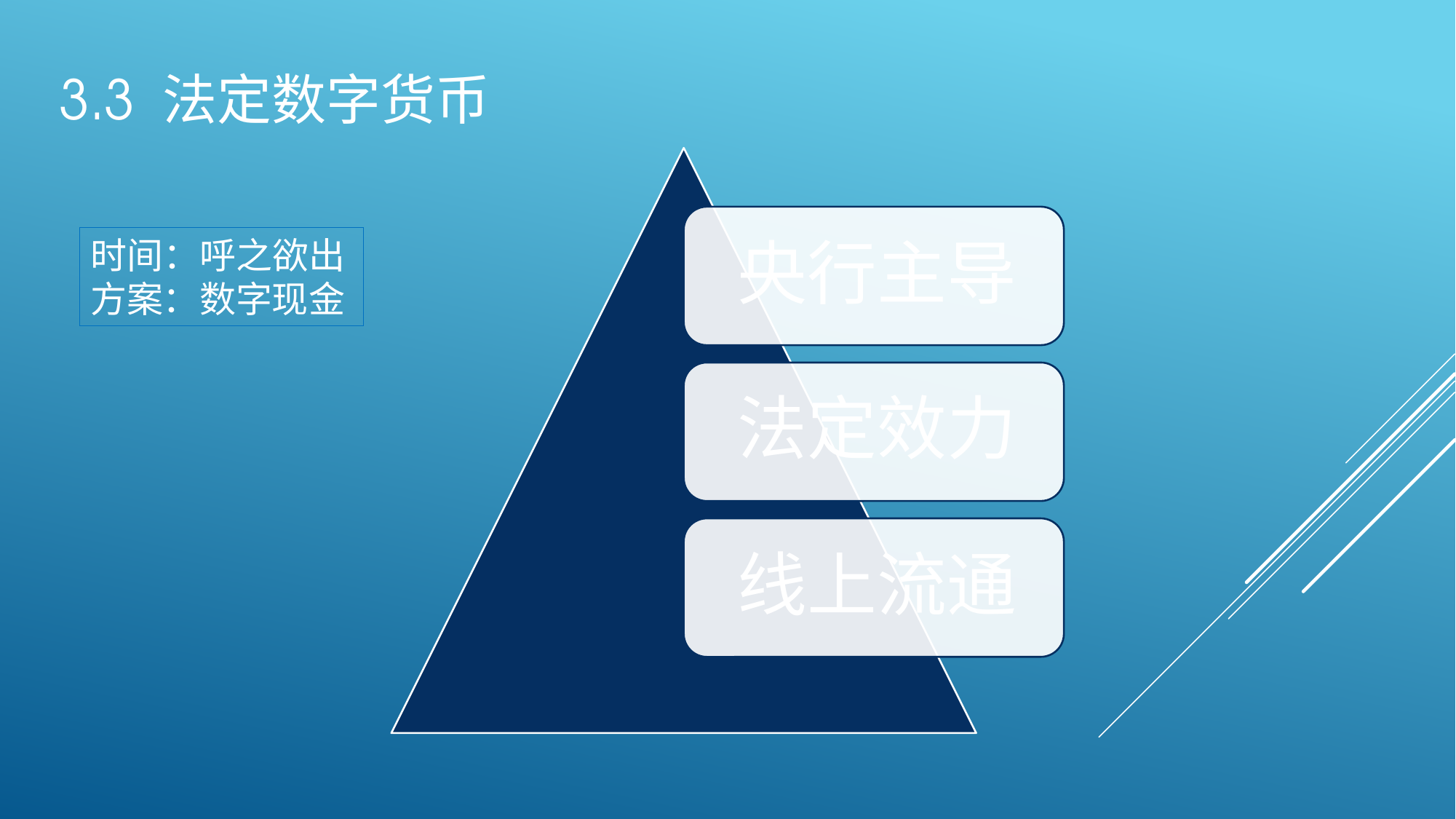

# 3.3 法定数字货币
央行主导
法定效力
线上流通
时间：呼之欲出
方案：数字现金